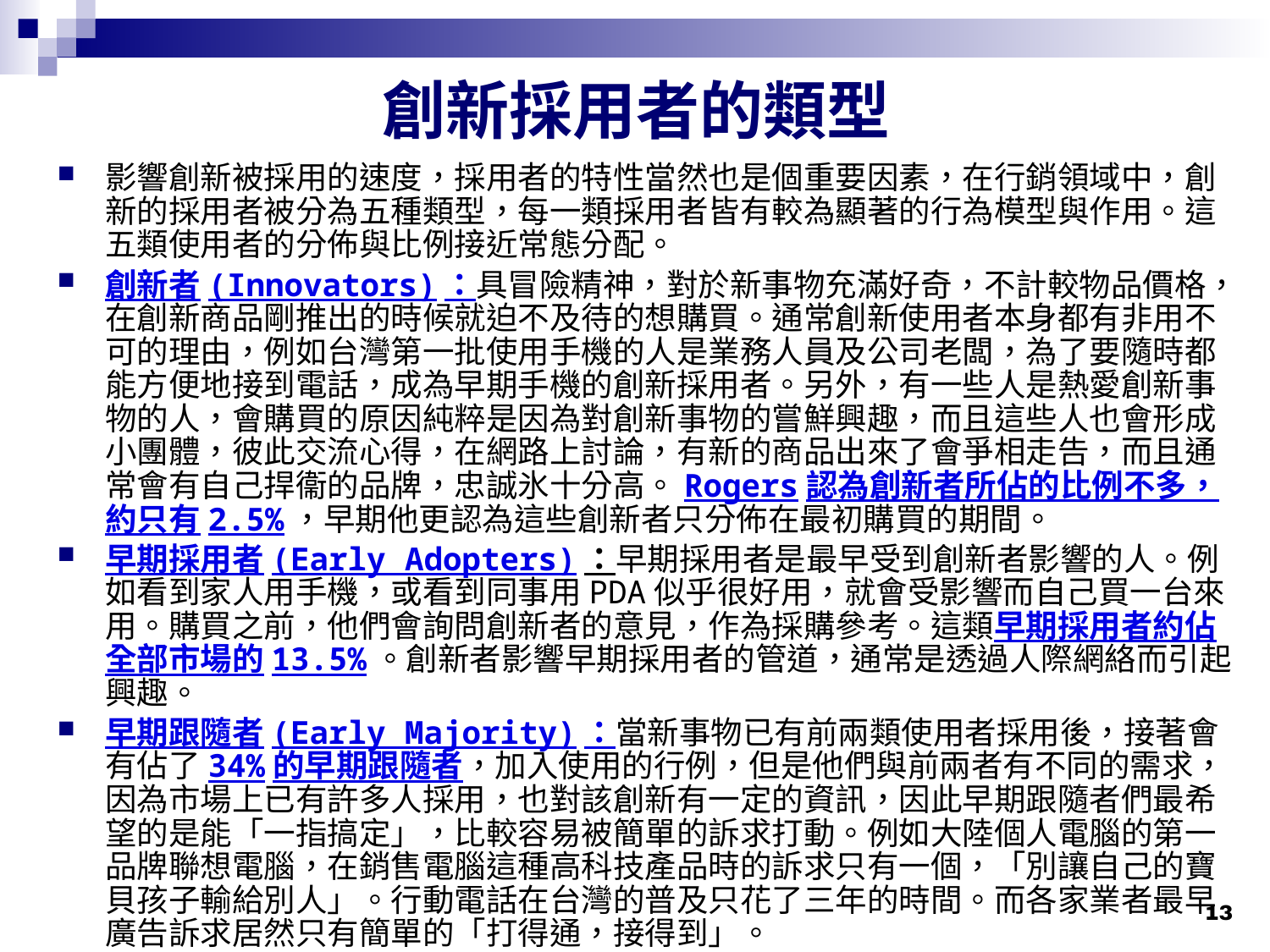

創新採用者的類型
影響創新被採用的速度，採用者的特性當然也是個重要因素，在行銷領域中，創新的採用者被分為五種類型，每一類採用者皆有較為顯著的行為模型與作用。這五類使用者的分佈與比例接近常態分配。
創新者(Innovators)：具冒險精神，對於新事物充滿好奇，不計較物品價格，在創新商品剛推出的時候就迫不及待的想購買。通常創新使用者本身都有非用不可的理由，例如台灣第一批使用手機的人是業務人員及公司老闆，為了要隨時都能方便地接到電話，成為早期手機的創新採用者。另外，有一些人是熱愛創新事物的人，會購買的原因純粹是因為對創新事物的嘗鮮興趣，而且這些人也會形成小團體，彼此交流心得，在網路上討論，有新的商品出來了會爭相走告，而且通常會有自己捍衞的品牌，忠誠氷十分高。Rogers認為創新者所佔的比例不多，約只有2.5%，早期他更認為這些創新者只分佈在最初購買的期間。
早期採用者(Early Adopters)：早期採用者是最早受到創新者影響的人。例如看到家人用手機，或看到同事用PDA似乎很好用，就會受影響而自己買一台來用。購買之前，他們會詢問創新者的意見，作為採購參考。這類早期採用者約佔全部市場的13.5%。創新者影響早期採用者的管道，通常是透過人際網絡而引起興趣。
早期跟隨者(Early Majority)：當新事物已有前兩類使用者採用後，接著會有佔了34%的早期跟隨者，加入使用的行例，但是他們與前兩者有不同的需求，因為市場上已有許多人採用，也對該創新有一定的資訊，因此早期跟隨者們最希望的是能「一指搞定」，比較容易被簡單的訴求打動。例如大陸個人電腦的第一品牌聯想電腦，在銷售電腦這種高科技產品時的訴求只有一個，「別讓自己的寶貝孩子輸給別人」。行動電話在台灣的普及只花了三年的時間。而各家業者最早廣告訴求居然只有簡單的「打得通，接得到」。
13